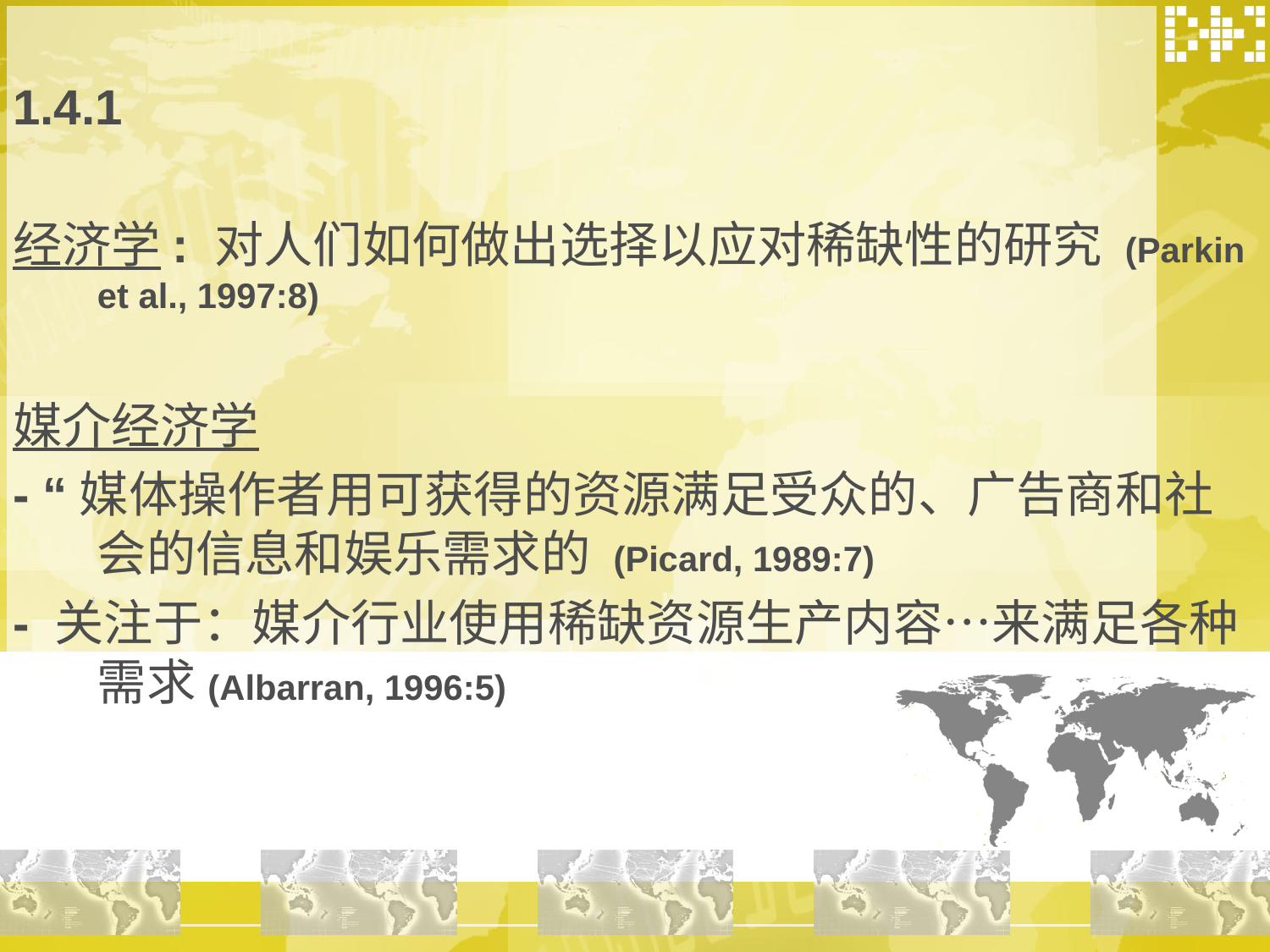

5

1.4.1

经济学: 对人们如何做出选择以应对稀缺性的研究 (Parkin et al., 1997:8)

媒介经济学
- “媒体操作者用可获得的资源满足受众的、广告商和社会的信息和娱乐需求的 (Picard, 1989:7)
- 关注于：媒介行业使用稀缺资源生产内容…来满足各种需求(Albarran, 1996:5)